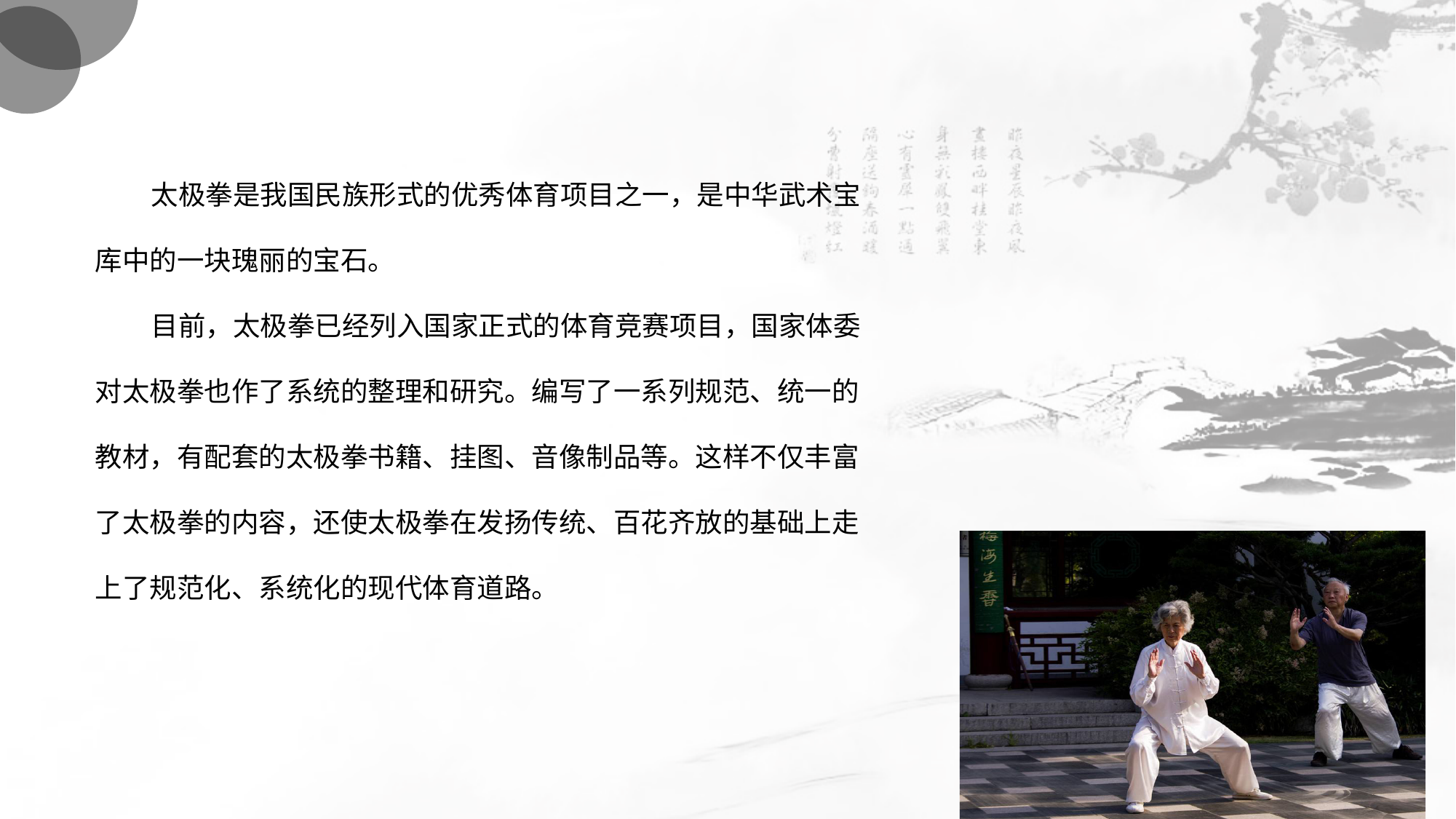

太极拳是我国民族形式的优秀体育项目之一，是中华武术宝库中的一块瑰丽的宝石。
        目前，太极拳已经列入国家正式的体育竞赛项目，国家体委对太极拳也作了系统的整理和研究。编写了一系列规范、统一的教材，有配套的太极拳书籍、挂图、音像制品等。这样不仅丰富了太极拳的内容，还使太极拳在发扬传统、百花齐放的基础上走上了规范化、系统化的现代体育道路。